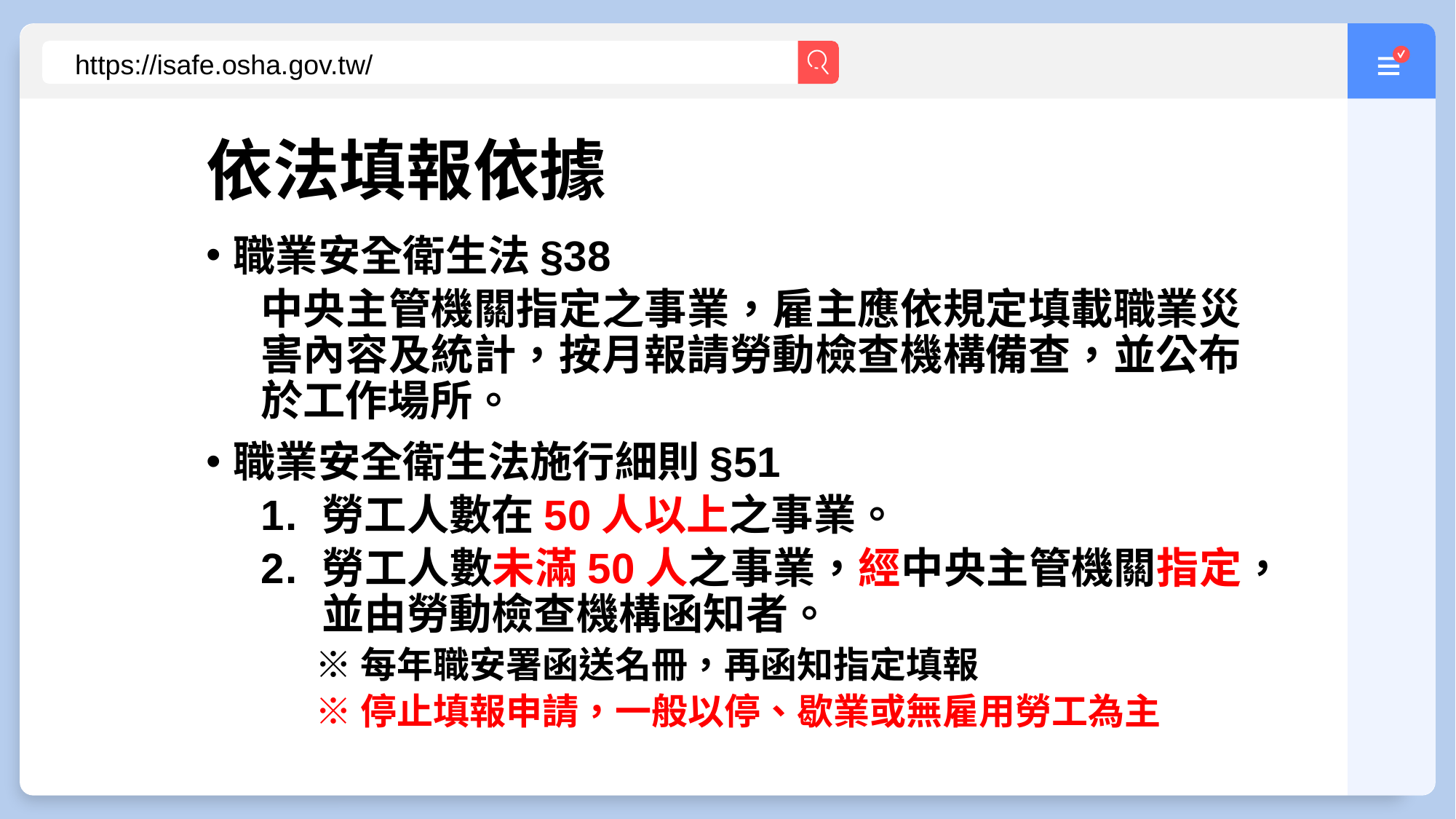

https://isafe.osha.gov.tw/
依法填報依據
職業安全衛生法§38
中央主管機關指定之事業，雇主應依規定填載職業災害內容及統計，按月報請勞動檢查機構備查，並公布於工作場所。
職業安全衛生法施行細則§51
勞工人數在50人以上之事業。
勞工人數未滿50人之事業，經中央主管機關指定，並由勞動檢查機構函知者。
※每年職安署函送名冊，再函知指定填報
※停止填報申請，一般以停、歇業或無雇用勞工為主